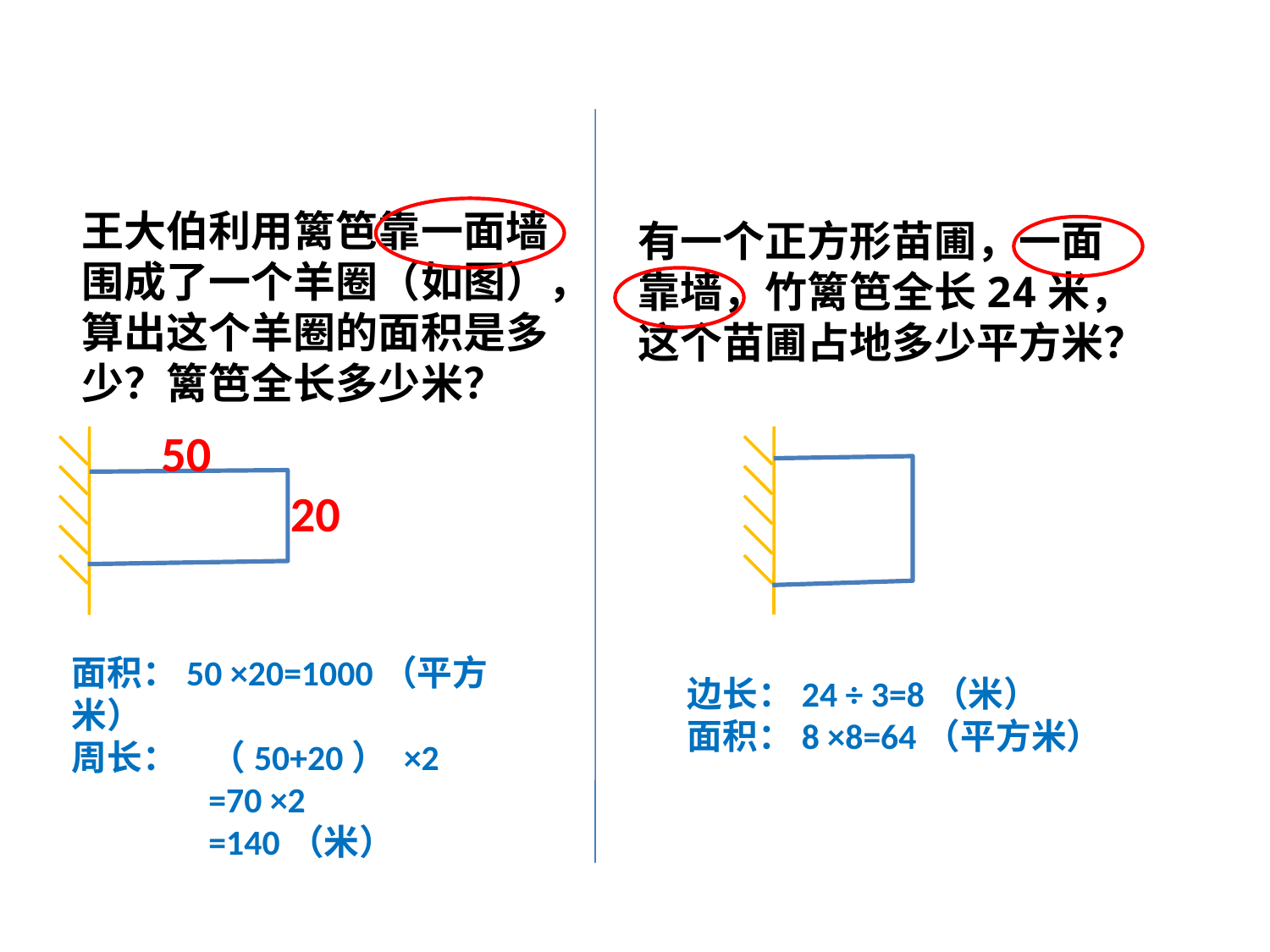

王大伯利用篱笆靠一面墙围成了一个羊圈（如图），算出这个羊圈的面积是多少？篱笆全长多少米？

有一个正方形苗圃，一面靠墙，竹篱笆全长24米，这个苗圃占地多少平方米？

50

20
面积：50 ×20=1000（平方米）
周长：    （50+20） ×2
                 =70 ×2
                 =140（米）
边长：24 ÷ 3=8（米）
面积：8 ×8=64（平方米）